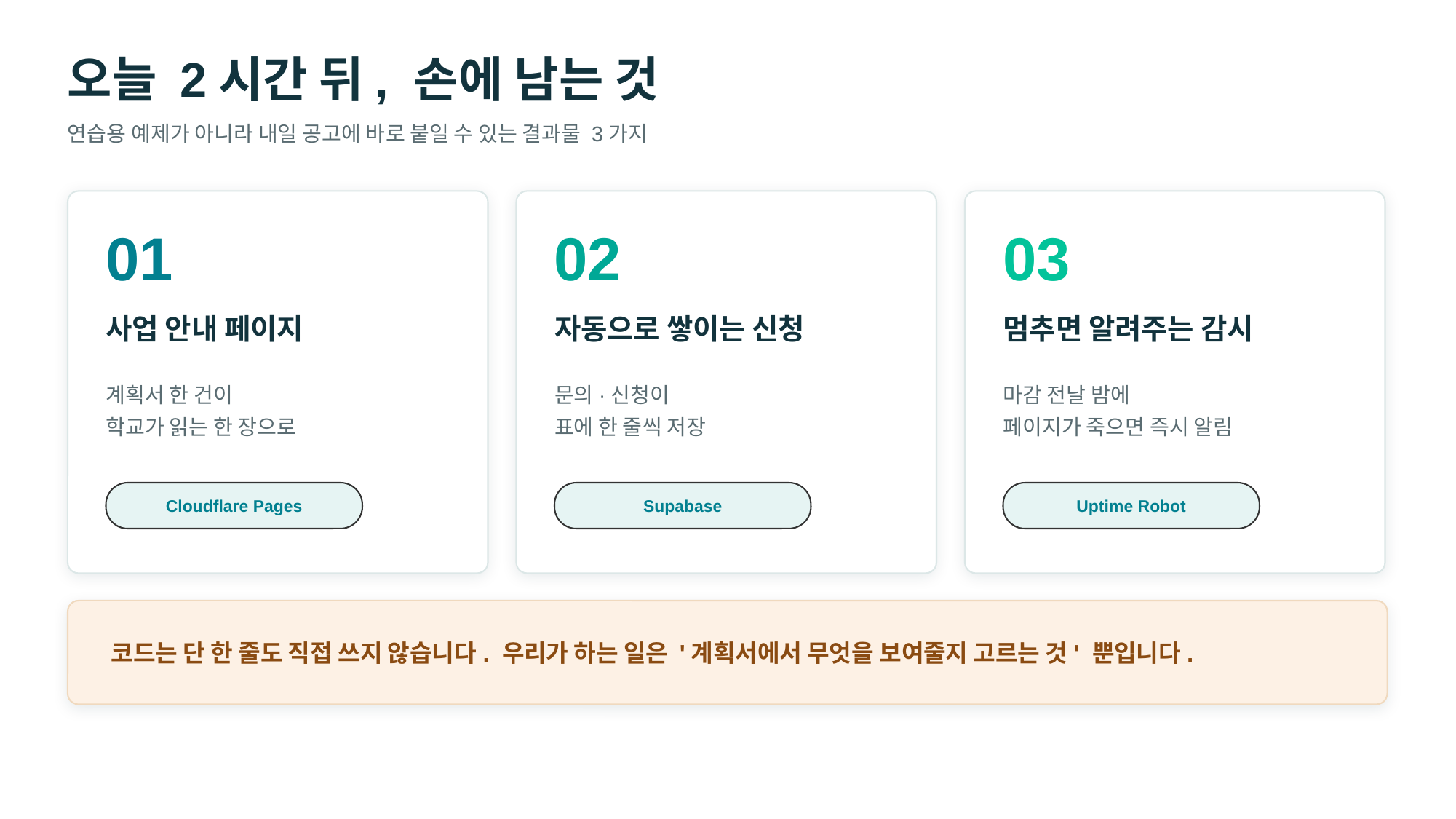

오늘 2시간 뒤, 손에 남는 것
연습용 예제가 아니라 내일 공고에 바로 붙일 수 있는 결과물 3가지

01
02
03
사업 안내 페이지
자동으로 쌓이는 신청
멈추면 알려주는 감시
계획서 한 건이
학교가 읽는 한 장으로
문의·신청이
표에 한 줄씩 저장
마감 전날 밤에
페이지가 죽으면 즉시 알림

Cloudflare Pages

Supabase

Uptime Robot

코드는 단 한 줄도 직접 쓰지 않습니다. 우리가 하는 일은 '계획서에서 무엇을 보여줄지 고르는 것' 뿐입니다.